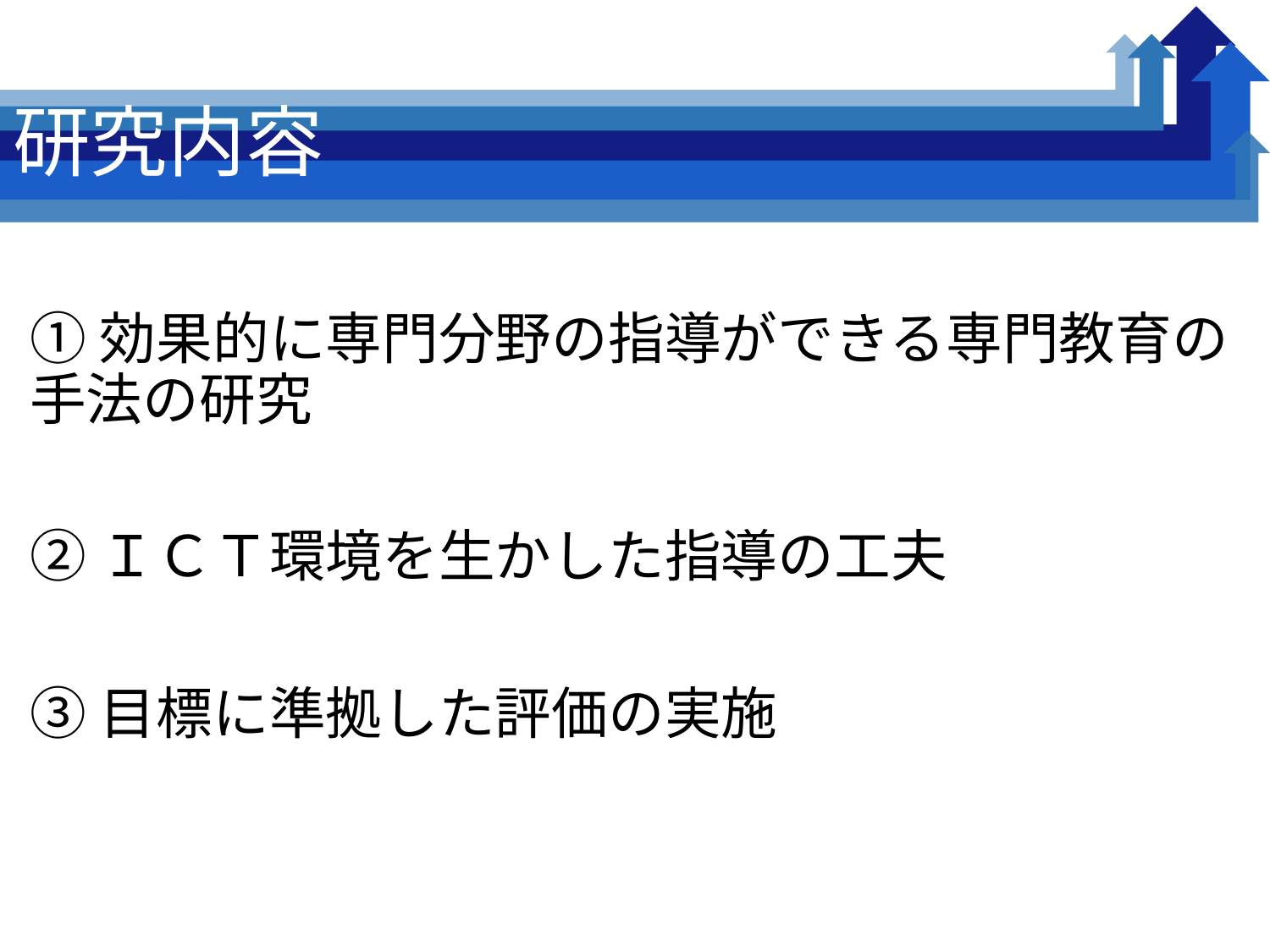

# 研究内容
①効果的に専門分野の指導ができる専門教育の手法の研究

②ＩＣＴ環境を生かした指導の工夫

③目標に準拠した評価の実施